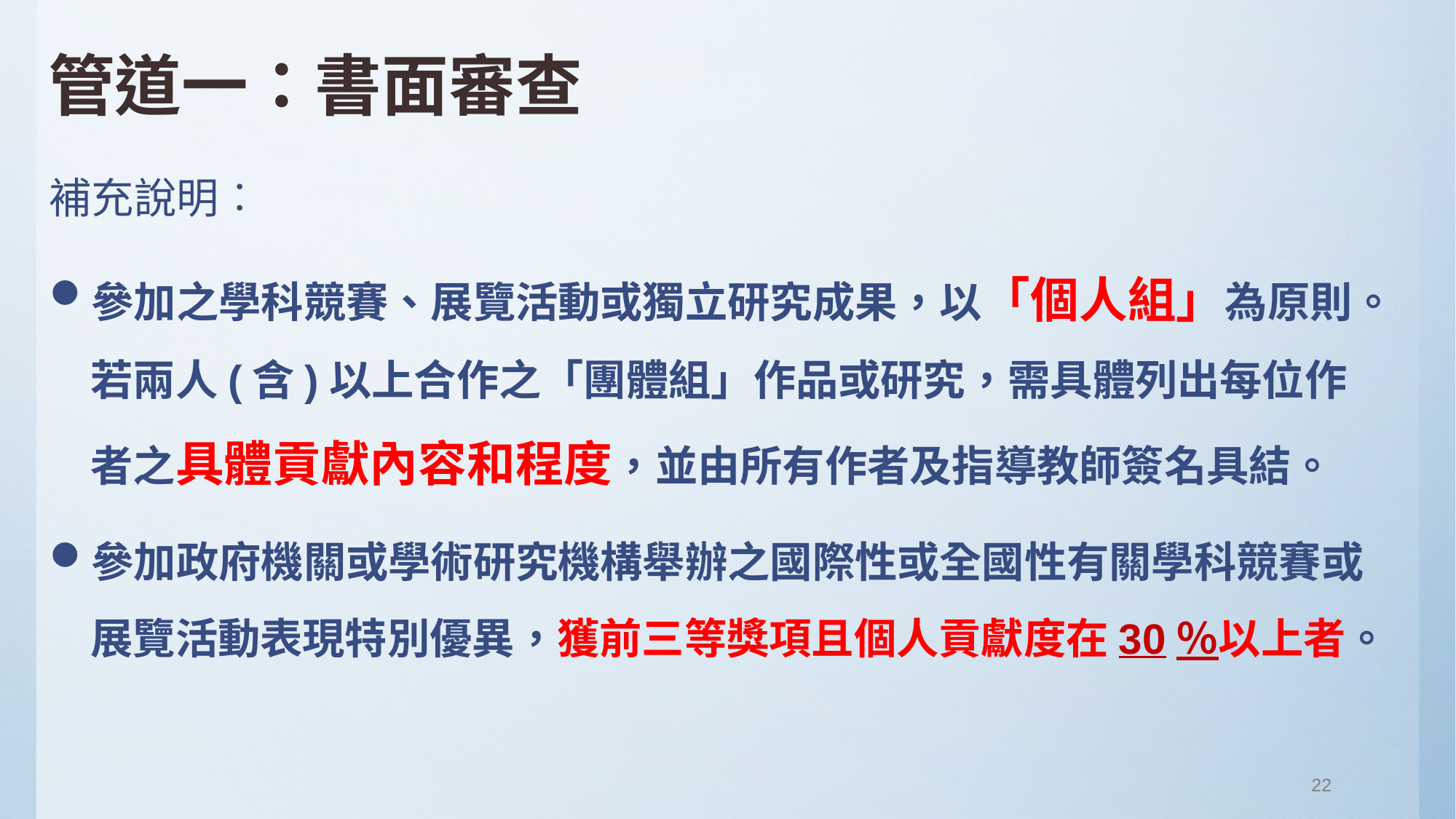

管道一：書面審查
補充說明︰
參加之學科競賽、展覽活動或獨立研究成果，以「個人組」為原則。若兩人(含)以上合作之「團體組」作品或研究，需具體列出每位作者之具體貢獻內容和程度，並由所有作者及指導教師簽名具結。
參加政府機關或學術研究機構舉辦之國際性或全國性有關學科競賽或展覽活動表現特別優異，獲前三等獎項且個人貢獻度在30％以上者。

22